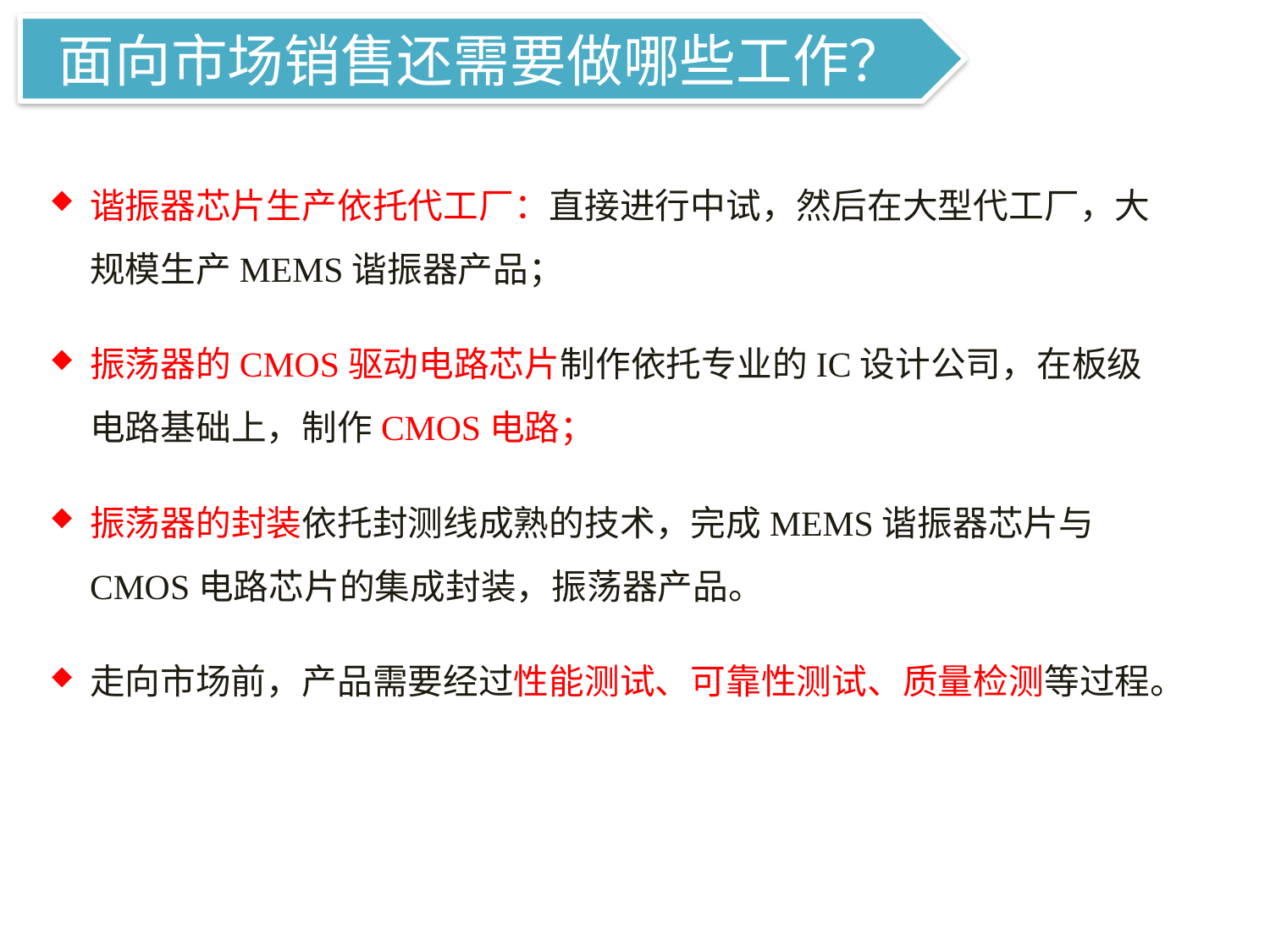

面向市场销售还需要做哪些工作？
谐振器芯片生产依托代工厂：直接进行中试，然后在大型代工厂，大规模生产MEMS谐振器产品；

振荡器的CMOS驱动电路芯片制作依托专业的IC设计公司，在板级电路基础上，制作CMOS电路；

振荡器的封装依托封测线成熟的技术，完成MEMS谐振器芯片与CMOS电路芯片的集成封装，振荡器产品。

走向市场前，产品需要经过性能测试、可靠性测试、质量检测等过程。